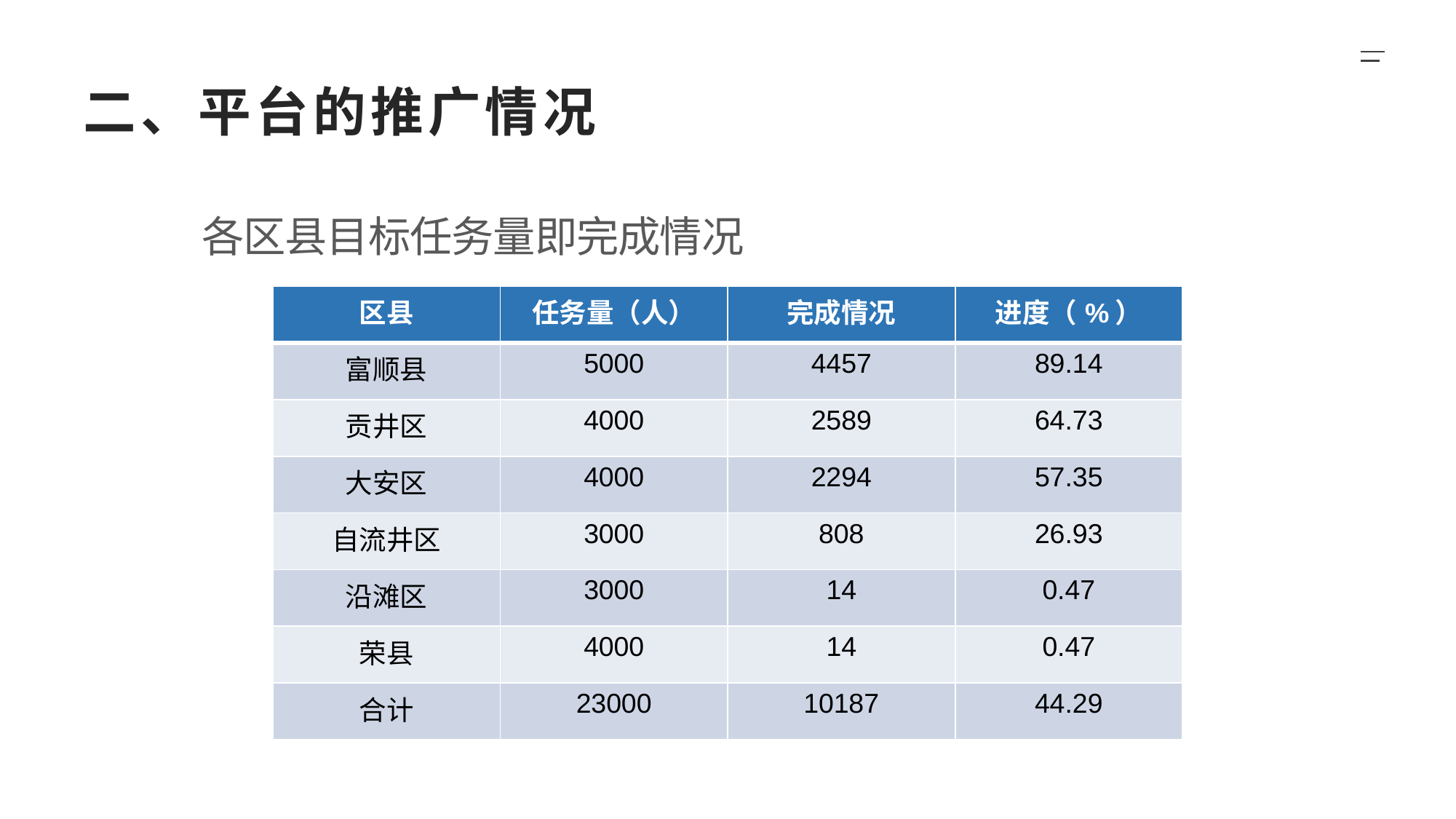

二、平台的推广情况
各区县目标任务量即完成情况
| 区县 | 任务量（人） | 完成情况 | 进度（%） |
| --- | --- | --- | --- |
| 富顺县 | 5000 | 4457 | 89.14 |
| 贡井区 | 4000 | 2589 | 64.73 |
| 大安区 | 4000 | 2294 | 57.35 |
| 自流井区 | 3000 | 808 | 26.93 |
| 沿滩区 | 3000 | 14 | 0.47 |
| 荣县 | 4000 | 14 | 0.47 |
| 合计 | 23000 | 10187 | 44.29 |